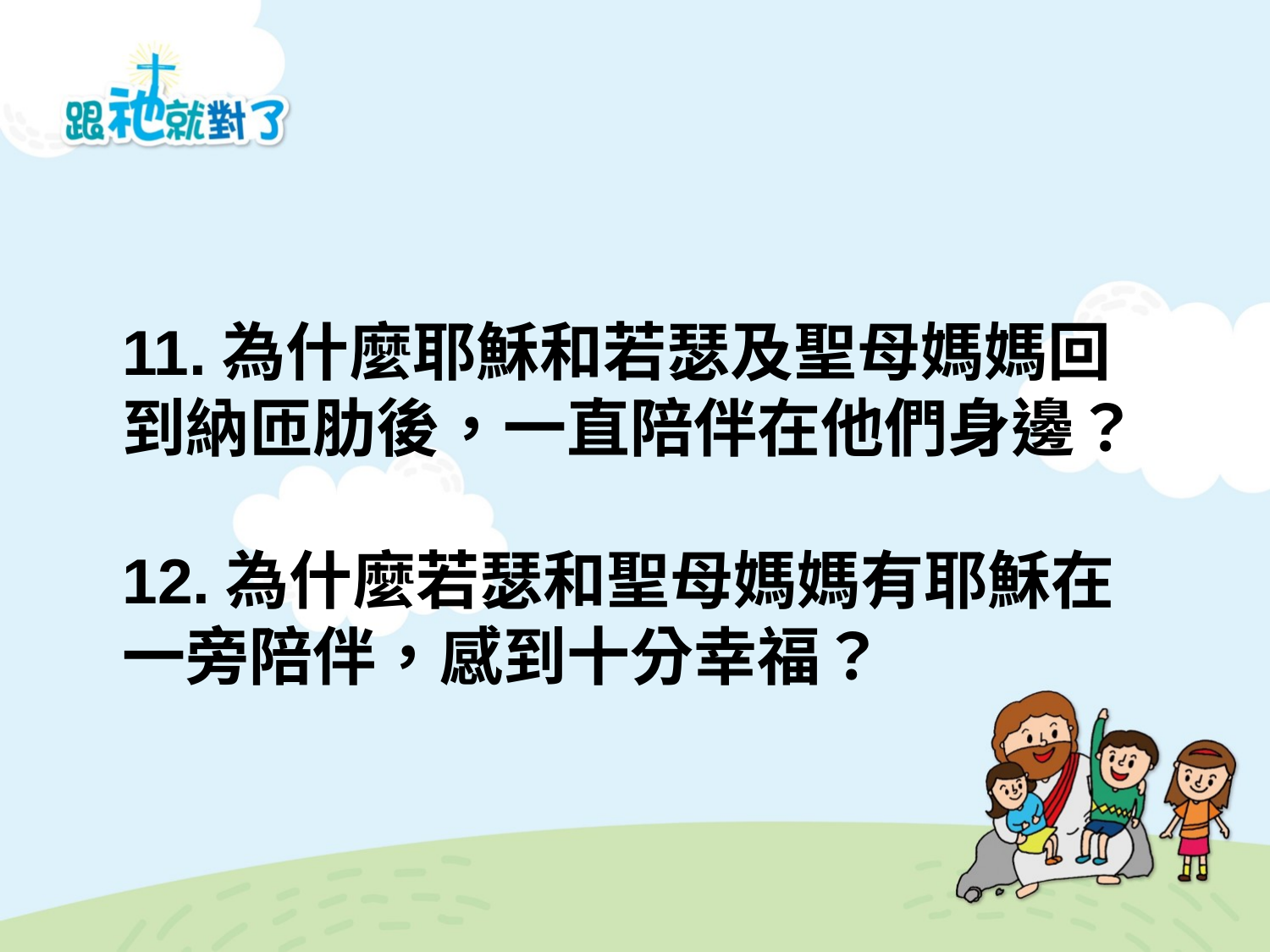

11.為什麼耶穌和若瑟及聖母媽媽回到納匝肋後，一直陪伴在他們身邊？

12.為什麼若瑟和聖母媽媽有耶穌在一旁陪伴，感到十分幸福？